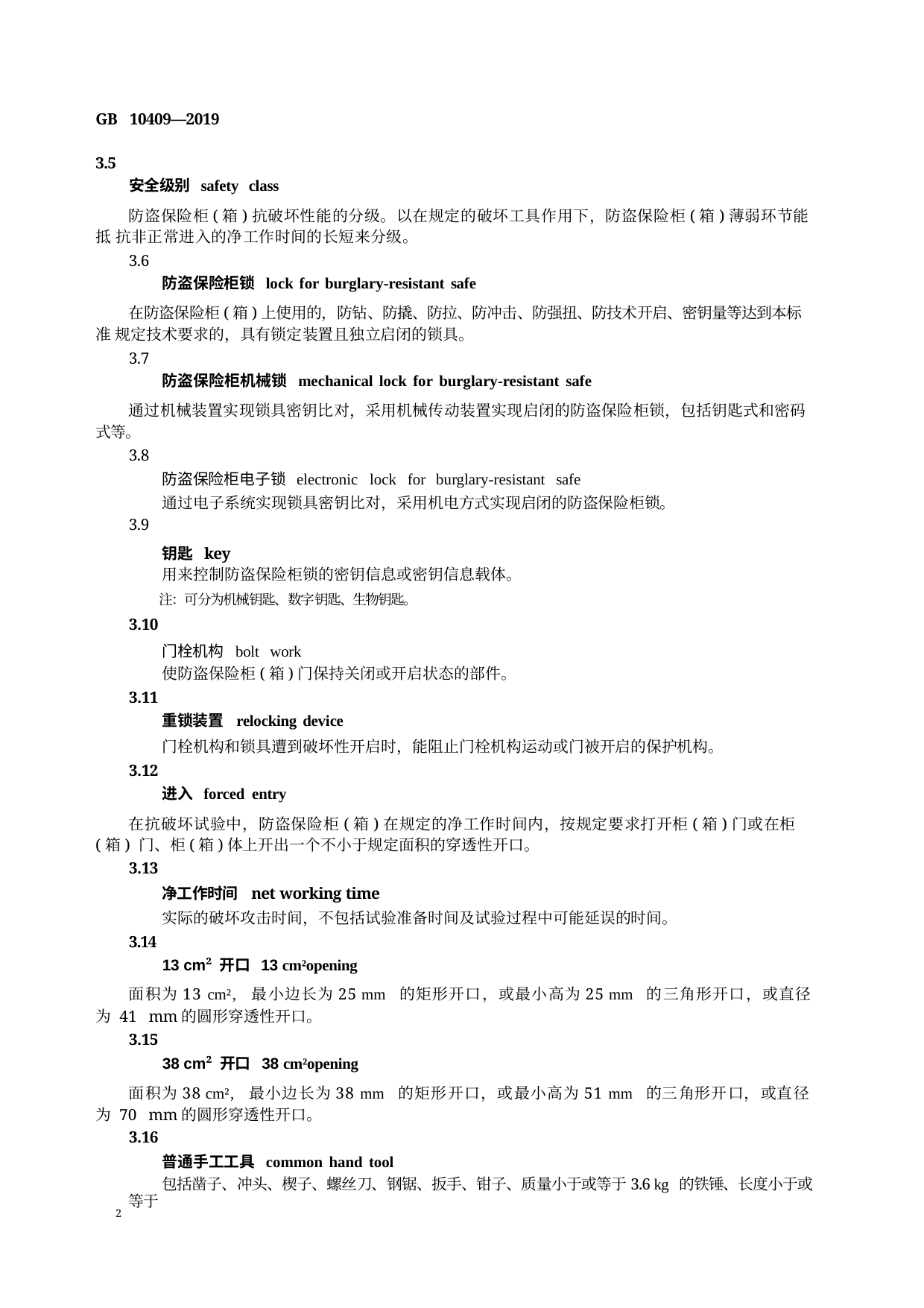

GB  10409—2019

3.5
安全级别  safety  class
防盗保险柜(箱)抗破坏性能的分级。以在规定的破坏工具作用下，防盗保险柜(箱)薄弱环节能抵 抗非正常进入的净工作时间的长短来分级。
3.6
防盗保险柜锁  lock for burglary-resistant safe
在防盗保险柜(箱)上使用的，防钻、防撬、防拉、防冲击、防强扭、防技术开启、密钥量等达到本标准 规定技术要求的，具有锁定装置且独立启闭的锁具。
3.7
防盗保险柜机械锁  mechanical lock for burglary-resistant safe
通过机械装置实现锁具密钥比对，采用机械传动装置实现启闭的防盗保险柜锁，包括钥匙式和密码 式等。
3.8
防盗保险柜电子锁  electronic   lock  for  burglary-resistant  safe
通过电子系统实现锁具密钥比对，采用机电方式实现启闭的防盗保险柜锁。
3.9
钥匙  key
用来控制防盗保险柜锁的密钥信息或密钥信息载体。
注：可分为机械钥匙、数字钥匙、生物钥匙。
3.10
门栓机构  bolt  work
使防盗保险柜(箱)门保持关闭或开启状态的部件。
3.11
重锁装置  relocking device
门栓机构和锁具遭到破坏性开启时，能阻止门栓机构运动或门被开启的保护机构。
3.12
进入  forced  entry
在抗破坏试验中，防盗保险柜(箱)在规定的净工作时间内，按规定要求打开柜(箱)门或在柜(箱) 门、柜(箱)体上开出一个不小于规定面积的穿透性开口。
3.13
净工作时间  net working time
实际的破坏攻击时间，不包括试验准备时间及试验过程中可能延误的时间。
3.14
13 cm² 开口  13 cm²opening
面积为13 cm²,  最小边长为25 mm  的矩形开口，或最小高为25 mm  的三角形开口，或直径为 41  mm的圆形穿透性开口。
3.15
38 cm² 开口  38 cm²opening
面积为38 cm²,  最小边长为38 mm  的矩形开口，或最小高为51 mm  的三角形开口，或直径为 70  mm的圆形穿透性开口。
3.16
普通手工工具  common hand tool

包括凿子、冲头、楔子、螺丝刀、钢锯、扳手、钳子、质量小于或等于3.6 kg 的铁锤、长度小于或等于

2